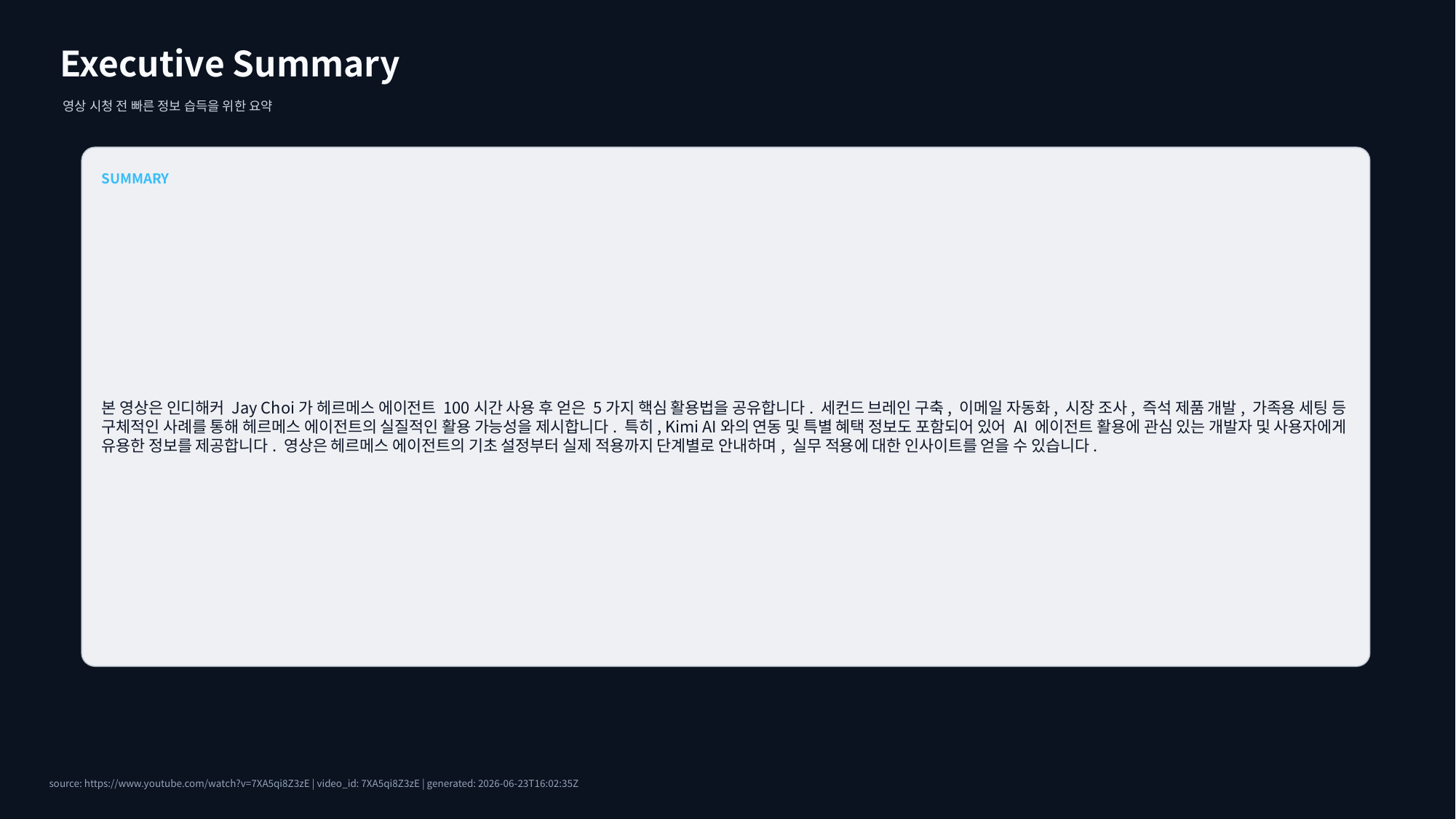

Executive Summary
영상 시청 전 빠른 정보 습득을 위한 요약

SUMMARY
본 영상은 인디해커 Jay Choi가 헤르메스 에이전트 100시간 사용 후 얻은 5가지 핵심 활용법을 공유합니다. 세컨드 브레인 구축, 이메일 자동화, 시장 조사, 즉석 제품 개발, 가족용 세팅 등 구체적인 사례를 통해 헤르메스 에이전트의 실질적인 활용 가능성을 제시합니다. 특히, Kimi AI와의 연동 및 특별 혜택 정보도 포함되어 있어 AI 에이전트 활용에 관심 있는 개발자 및 사용자에게 유용한 정보를 제공합니다. 영상은 헤르메스 에이전트의 기초 설정부터 실제 적용까지 단계별로 안내하며, 실무 적용에 대한 인사이트를 얻을 수 있습니다.
source: https://www.youtube.com/watch?v=7XA5qi8Z3zE | video_id: 7XA5qi8Z3zE | generated: 2026-06-23T16:02:35Z